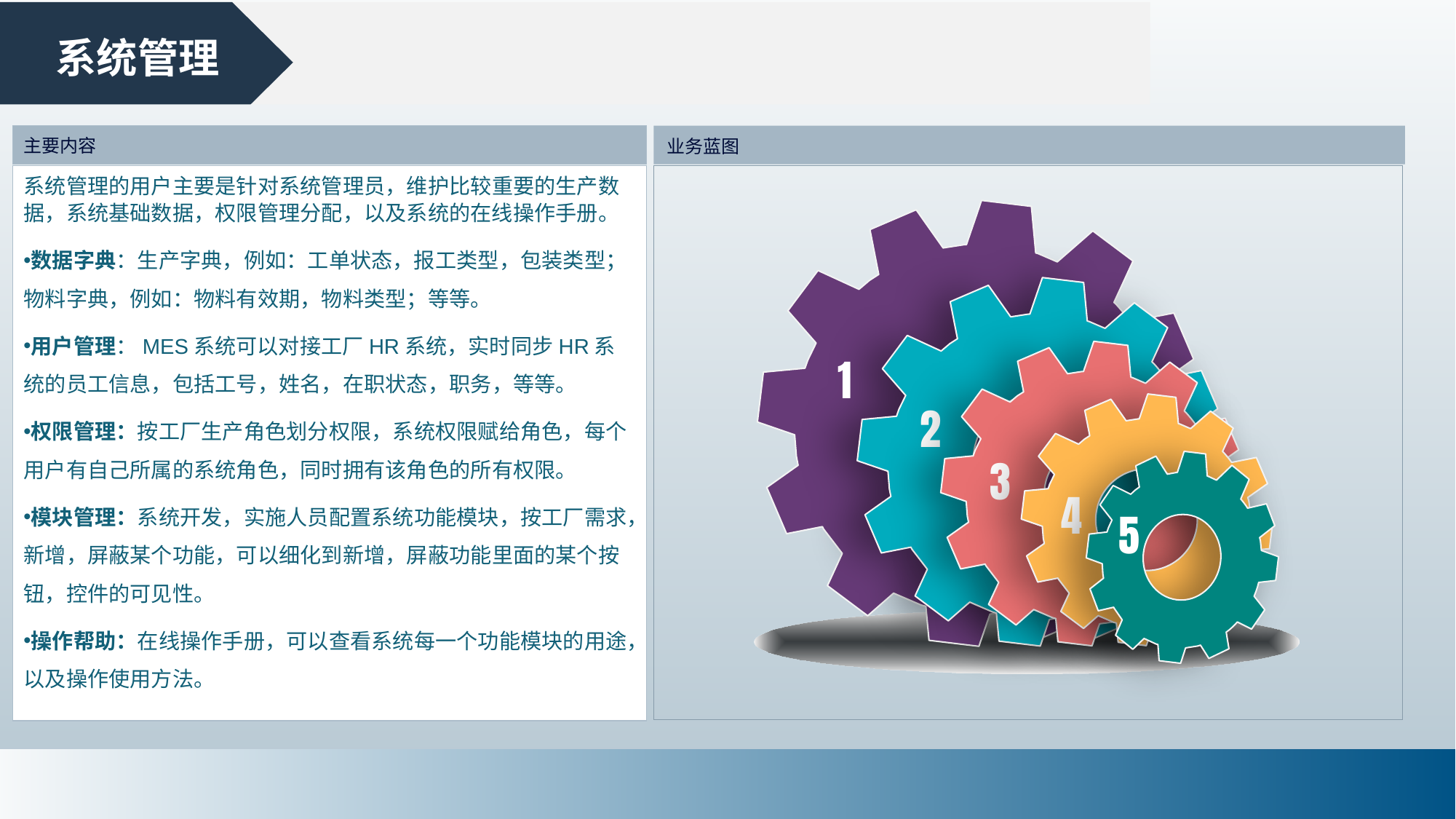

系统管理
主要内容
业务蓝图
系统管理的用户主要是针对系统管理员，维护比较重要的生产数据，系统基础数据，权限管理分配，以及系统的在线操作手册。
数据字典：生产字典，例如：工单状态，报工类型，包装类型；物料字典，例如：物料有效期，物料类型；等等。
用户管理：MES系统可以对接工厂HR系统，实时同步HR系统的员工信息，包括工号，姓名，在职状态，职务，等等。
权限管理：按工厂生产角色划分权限，系统权限赋给角色，每个用户有自己所属的系统角色，同时拥有该角色的所有权限。
模块管理：系统开发，实施人员配置系统功能模块，按工厂需求，新增，屏蔽某个功能，可以细化到新增，屏蔽功能里面的某个按钮，控件的可见性。
操作帮助：在线操作手册，可以查看系统每一个功能模块的用途，以及操作使用方法。

1

2

3
4
5